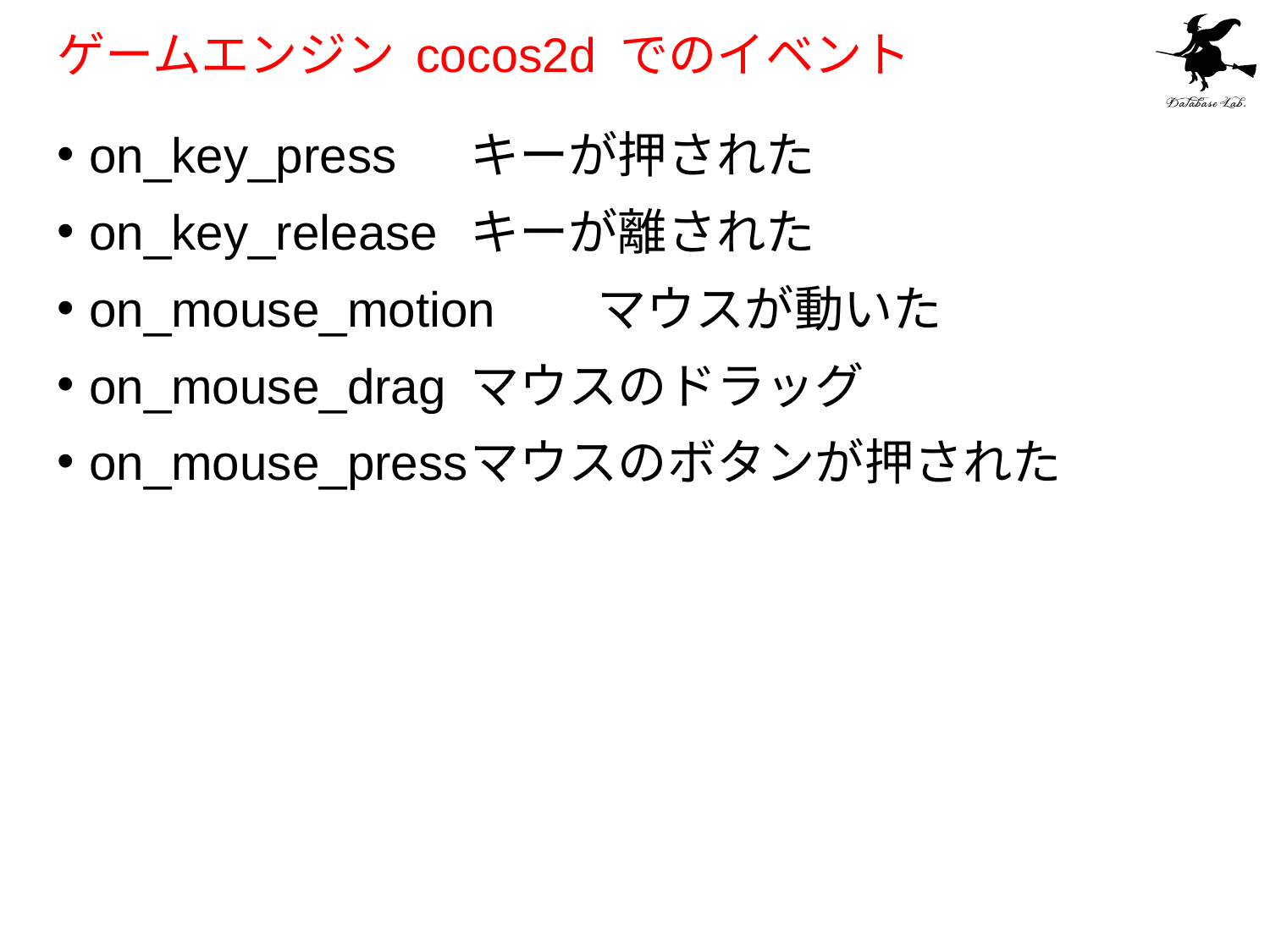

# ゲームエンジン cocos2d でのイベント
on_key_press    	キーが押された
on_key_release	キーが離された
on_mouse_motion	マウスが動いた
on_mouse_drag	マウスのドラッグ
on_mouse_press	マウスのボタンが押された